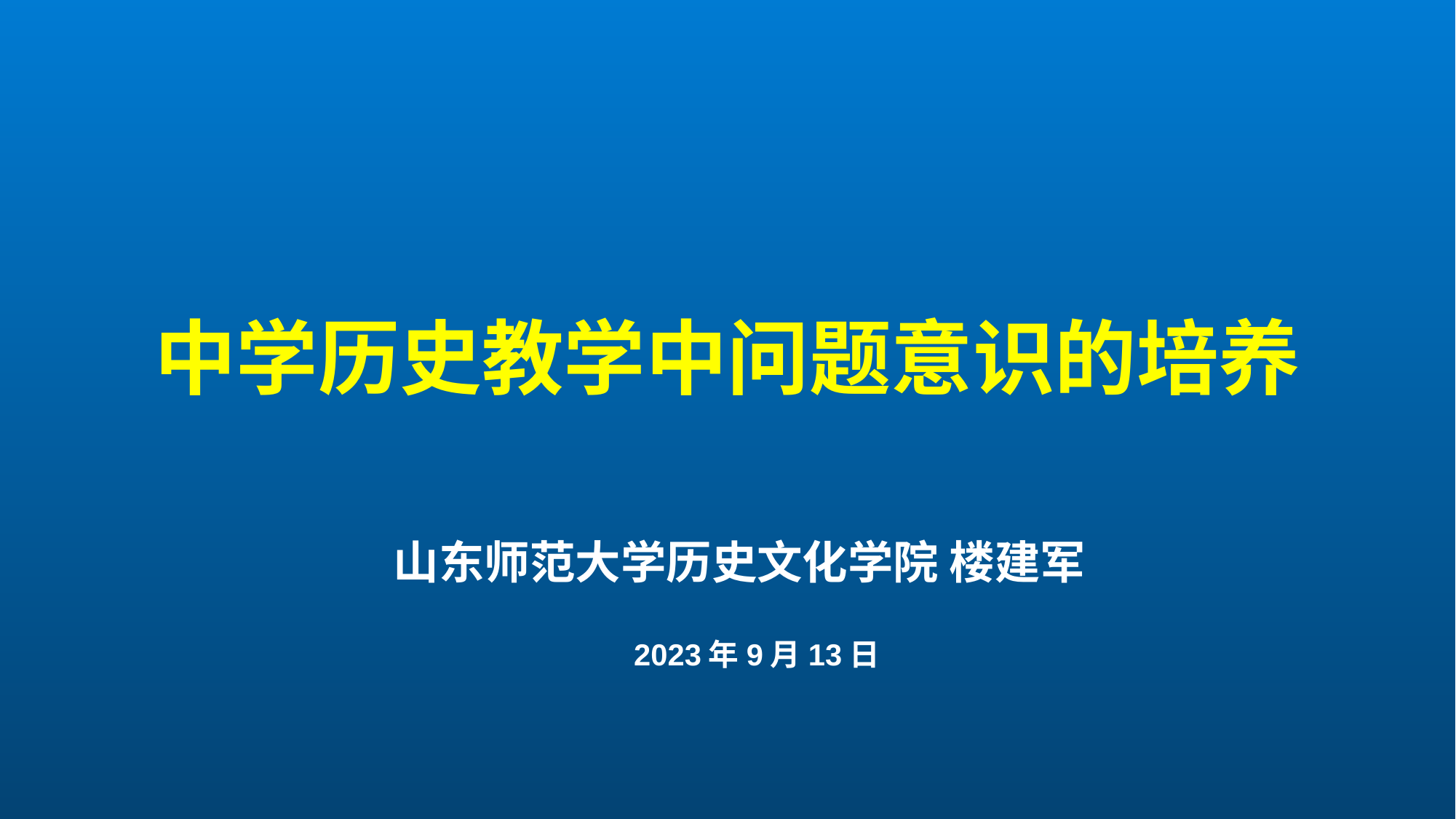

中学历史教学中问题意识的培养
山东师范大学历史文化学院 楼建军
2023年9月13日